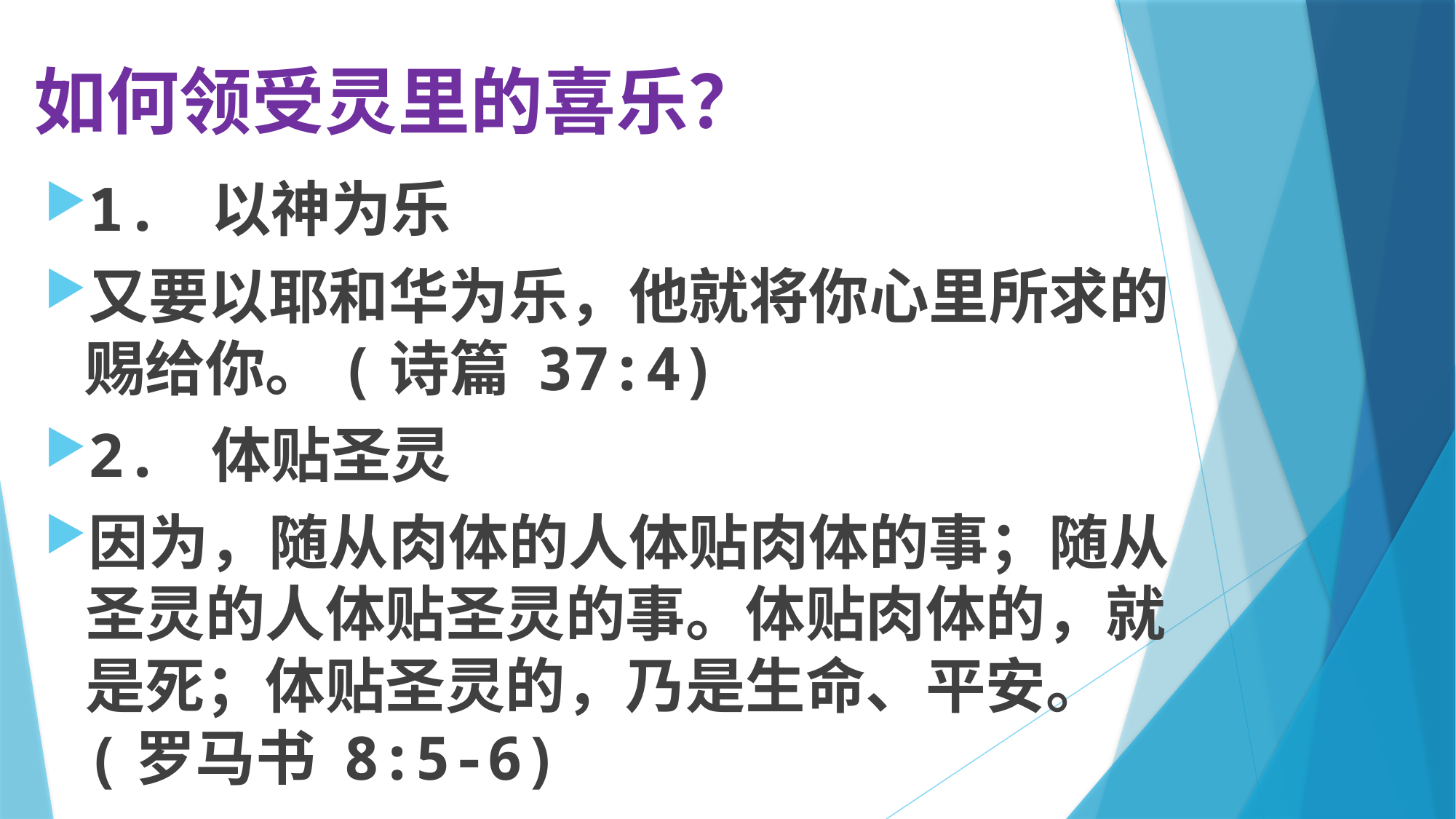

# 如何领受灵里的喜乐？
1. 以神为乐
又要以耶和华为乐，他就将你心里所求的赐给你。(诗篇 37:4)
2. 体贴圣灵
因为，随从肉体的人体贴肉体的事；随从圣灵的人体贴圣灵的事。体贴肉体的，就是死；体贴圣灵的，乃是生命、平安。(罗马书 8:5-6)